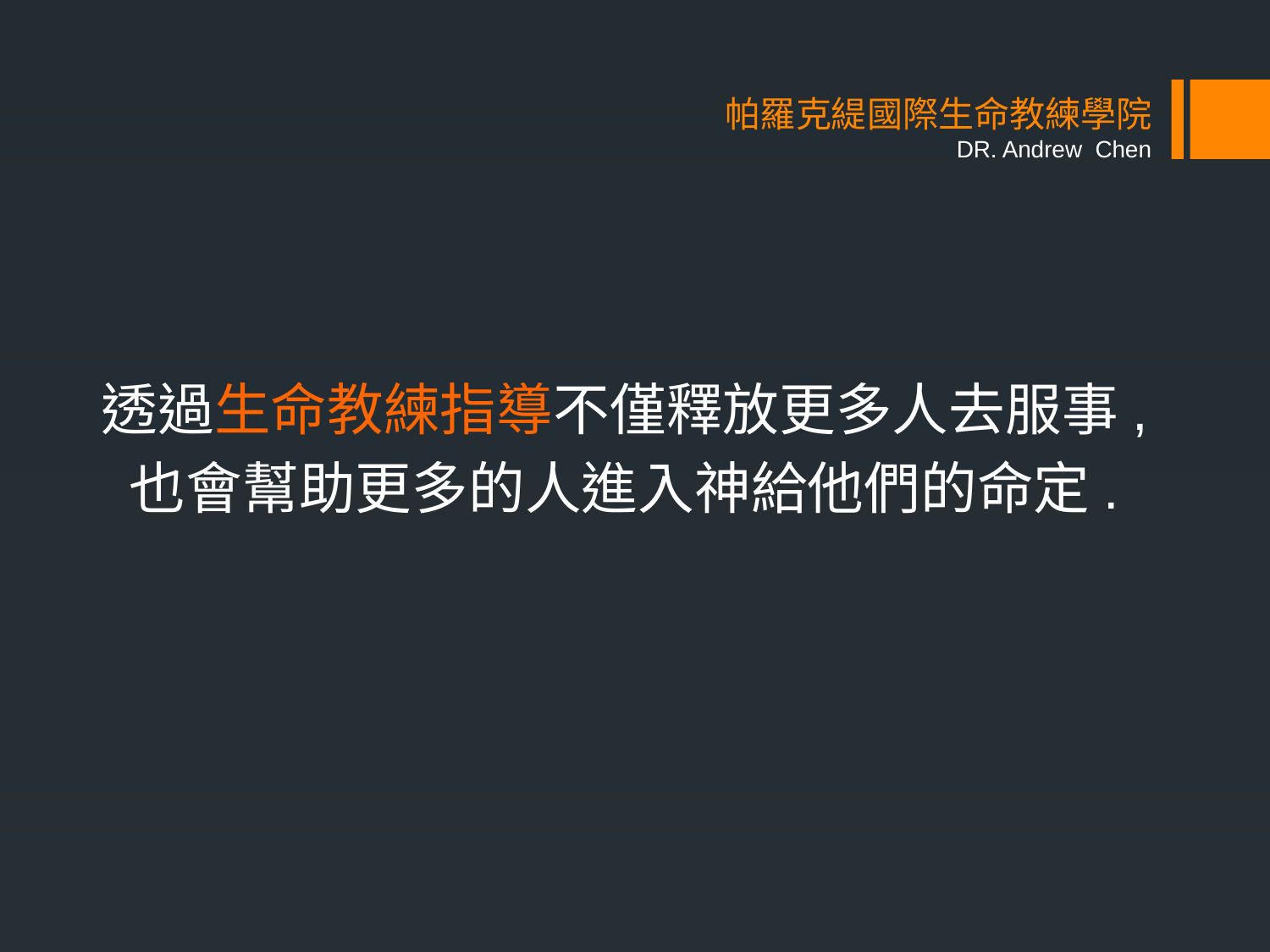

# 帕羅克緹國際生命教練學院 DR. Andrew  Chen

透過生命教練指導不僅釋放更多人去服事,
也會幫助更多的人進入神給他們的命定.